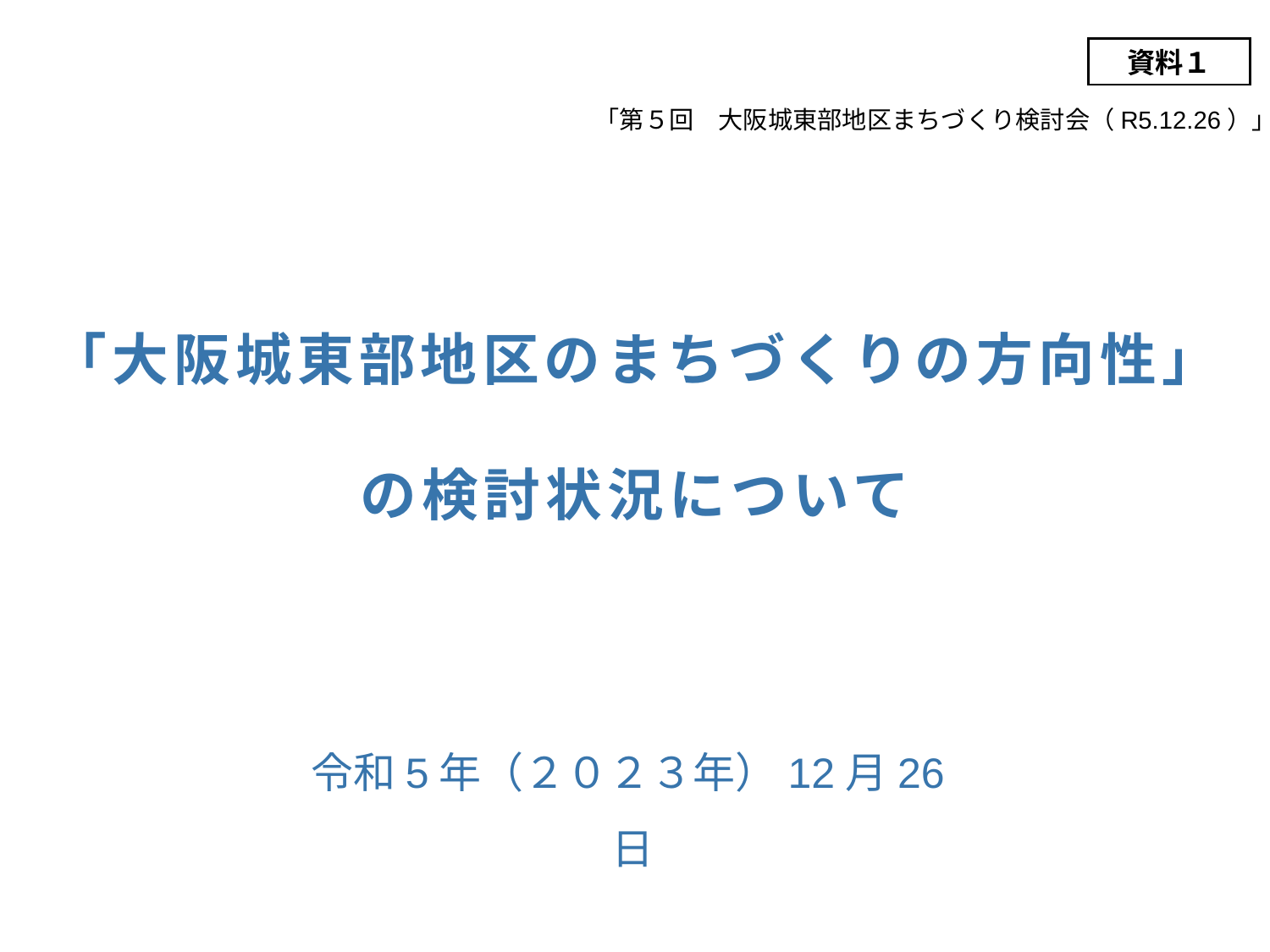

資料１
「第５回　大阪城東部地区まちづくり検討会（R5.12.26）」
「大阪城東部地区のまちづくりの方向性」
の検討状況について
令和5年（２０２３年）12月26日